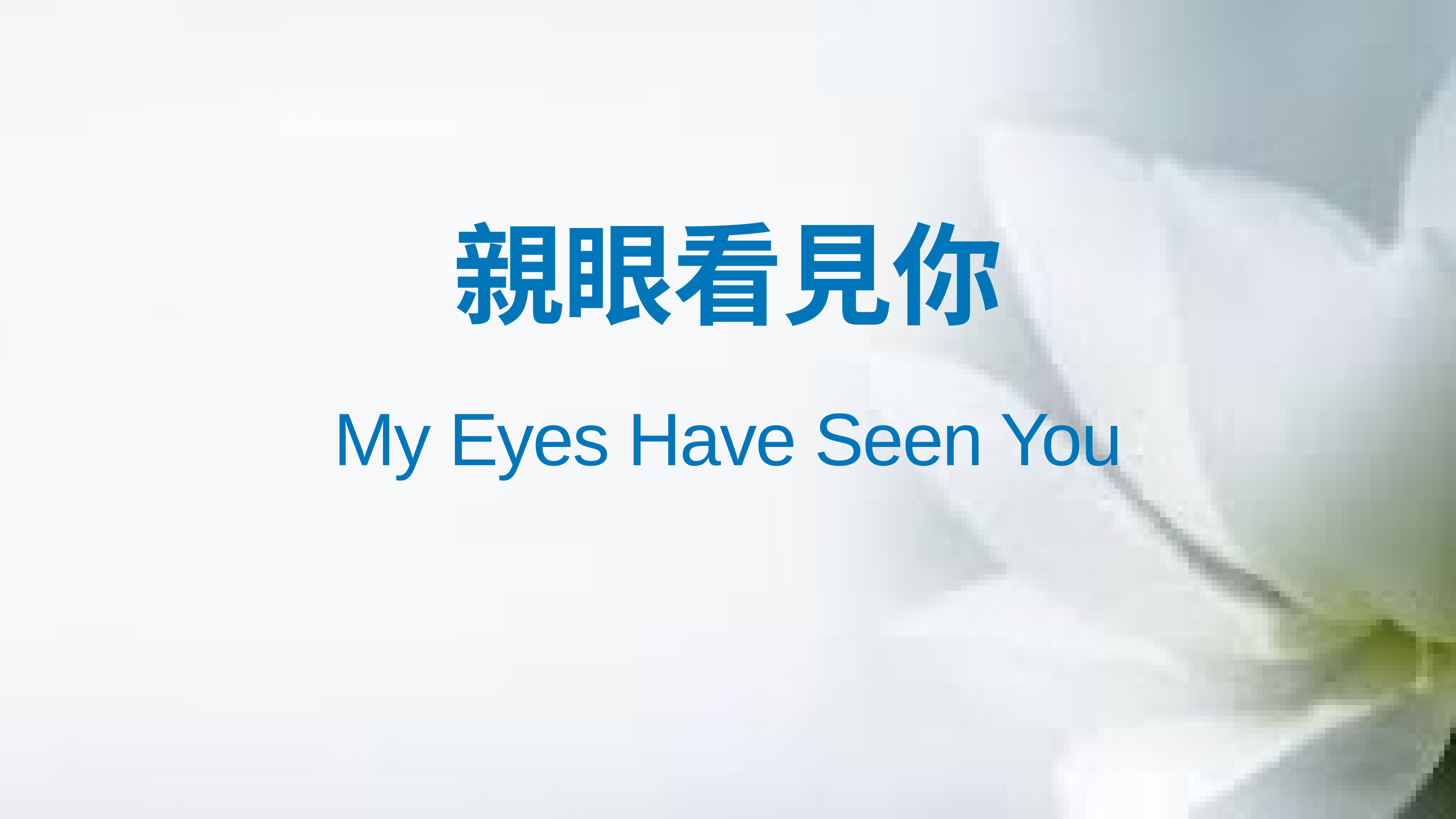

# 親眼看見你

My Eyes Have Seen You